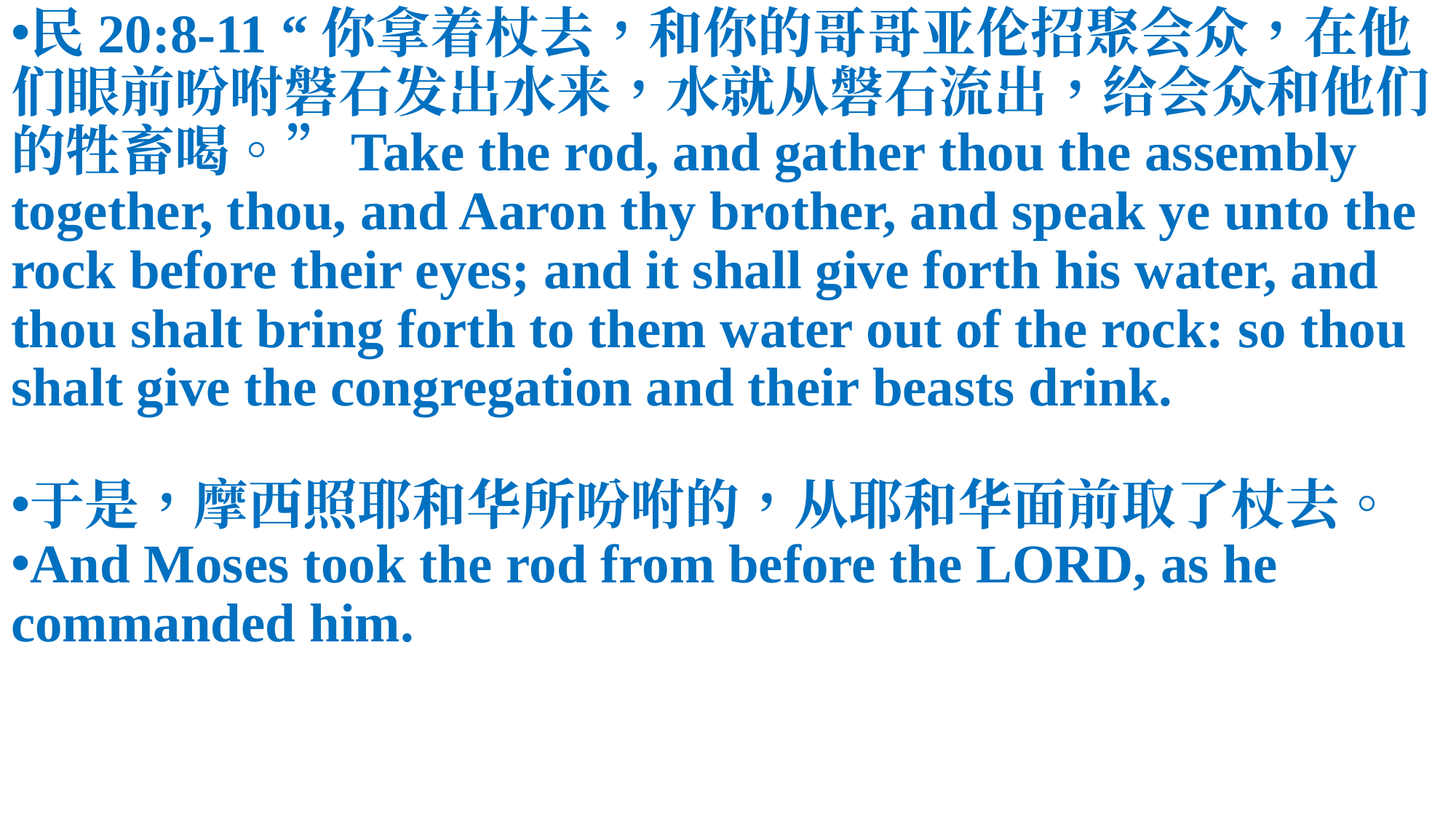

民20:8-11 “你拿着杖去，和你的哥哥亚伦招聚会众，在他们眼前吩咐磐石发出水来，水就从磐石流出，给会众和他们的牲畜喝。”Take the rod, and gather thou the assembly together, thou, and Aaron thy brother, and speak ye unto the rock before their eyes; and it shall give forth his water, and thou shalt bring forth to them water out of the rock: so thou shalt give the congregation and their beasts drink.

于是，摩西照耶和华所吩咐的，从耶和华面前取了杖去。
And Moses took the rod from before the LORD, as he commanded him.